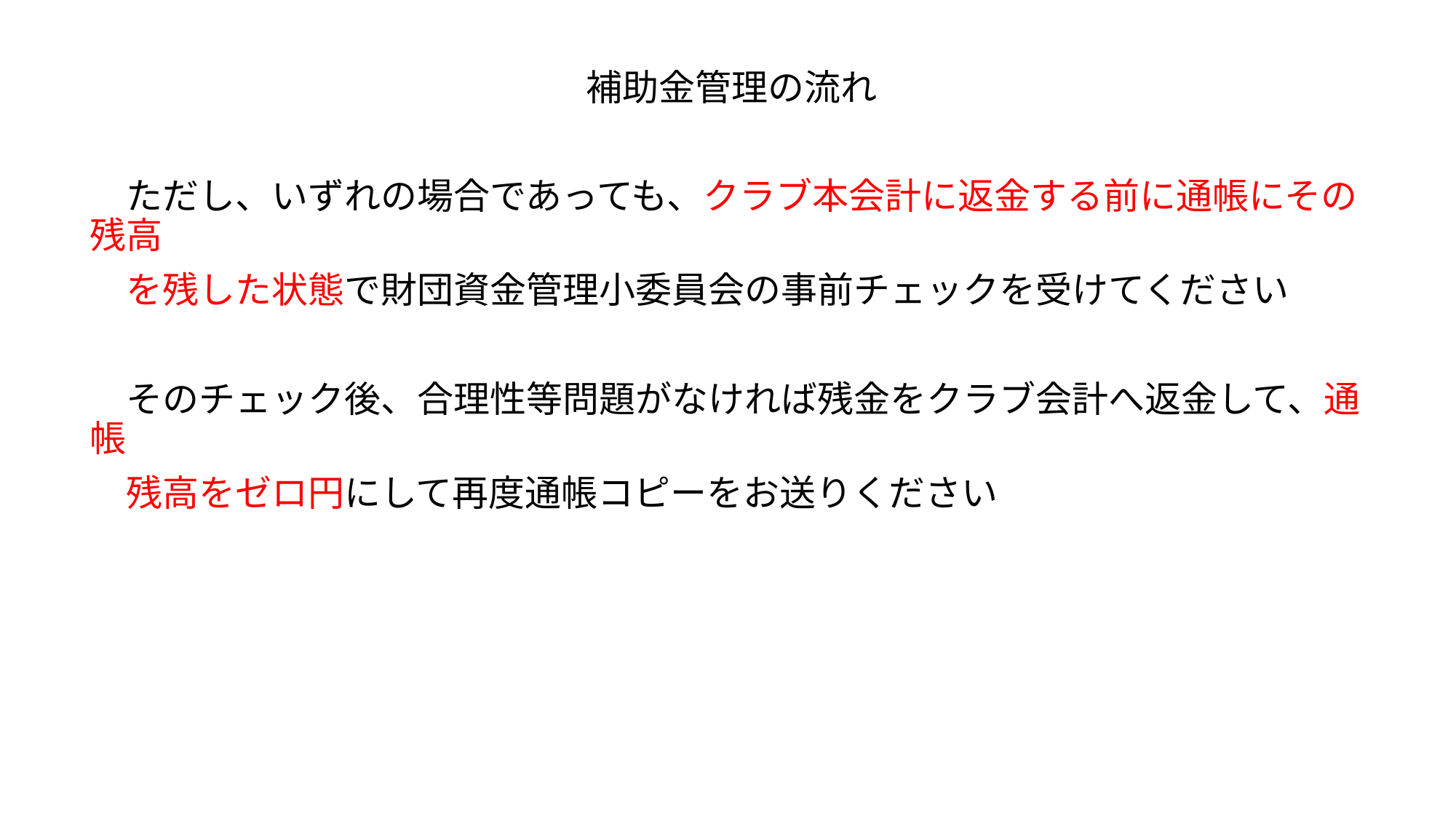

補助金管理の流れ

　ただし、いずれの場合であっても、クラブ本会計に返金する前に通帳にその残高
　を残した状態で財団資金管理小委員会の事前チェックを受けてください

　そのチェック後、合理性等問題がなければ残金をクラブ会計へ返金して、通帳
　残高をゼロ円にして再度通帳コピーをお送りください